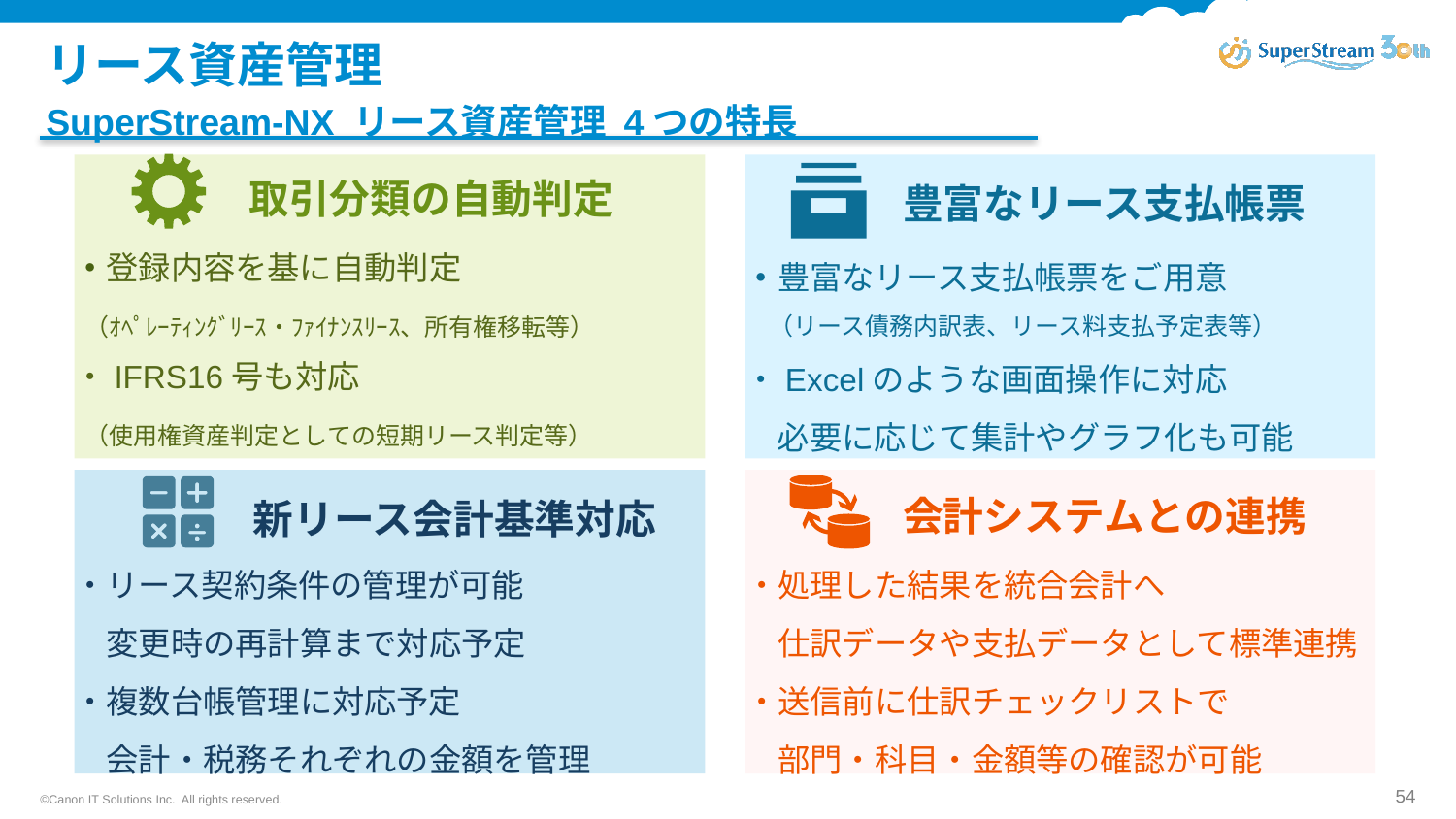

# リース資産管理
SuperStream-NX リース資産管理 4つの特長

取引分類の自動判定
豊富なリース支払帳票
・登録内容を基に自動判定
 （ｵﾍﾟﾚｰﾃｨﾝｸﾞﾘｰｽ・ﾌｧｲﾅﾝｽﾘｰｽ、所有権移転等）
・IFRS16号も対応
 （使用権資産判定としての短期リース判定等）
・豊富なリース支払帳票をご用意
　（リース債務内訳表、リース料支払予定表等）
・Excelのような画面操作に対応
　必要に応じて集計やグラフ化も可能

会計システムとの連携
新リース会計基準対応
・リース契約条件の管理が可能
　変更時の再計算まで対応予定
・複数台帳管理に対応予定
　会計・税務それぞれの金額を管理
・処理した結果を統合会計へ
　仕訳データや支払データとして標準連携
・送信前に仕訳チェックリストで
　部門・科目・金額等の確認が可能
©Canon IT Solutions Inc.  All rights reserved.
54